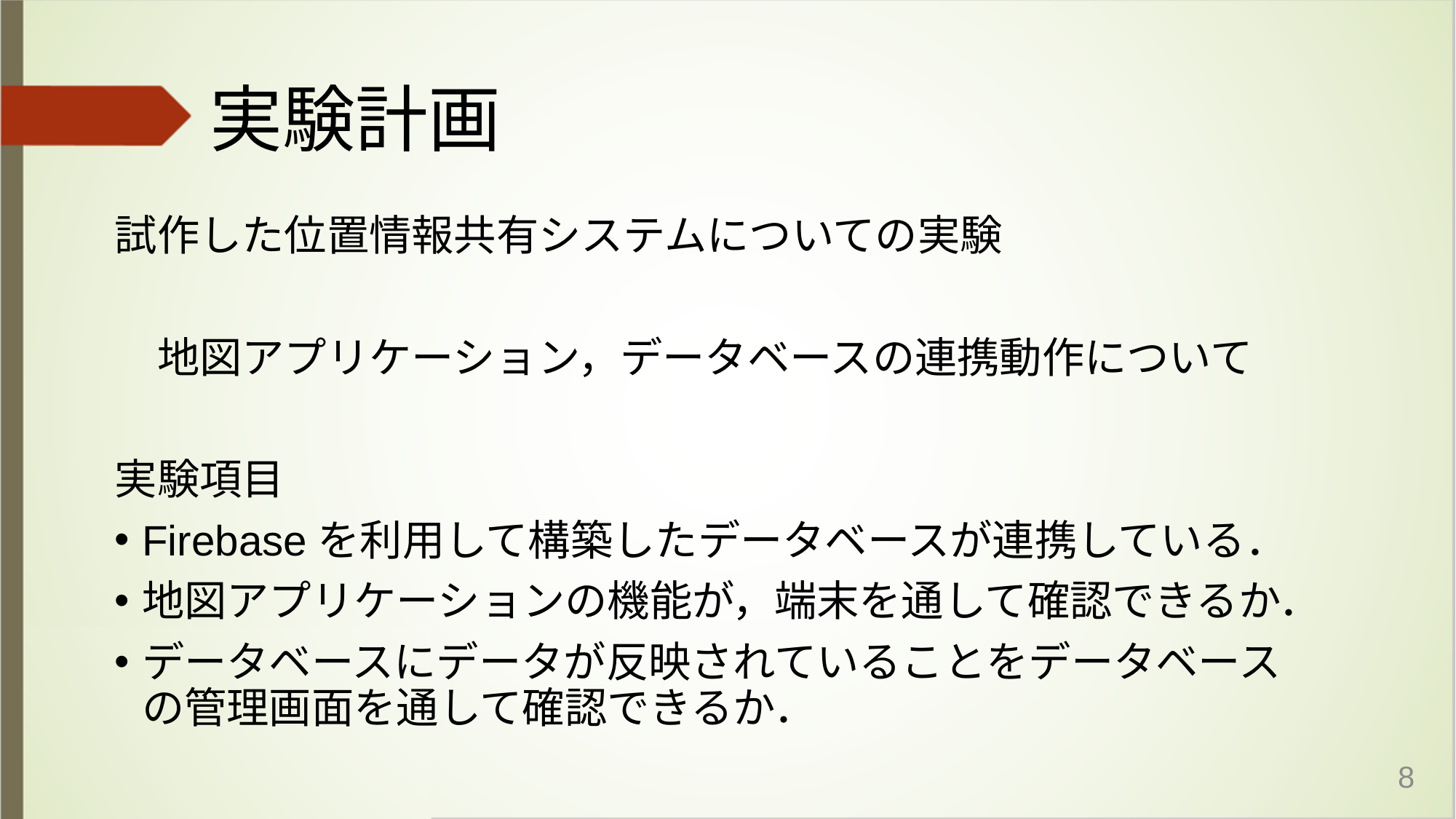

# 実験計画

試作した位置情報共有システムについての実験

　地図アプリケーション，データベースの連携動作について

実験項目
Firebaseを利用して構築したデータベースが連携している．
地図アプリケーションの機能が，端末を通して確認できるか．
データベースにデータが反映されていることをデータベースの管理画面を通して確認できるか．

8